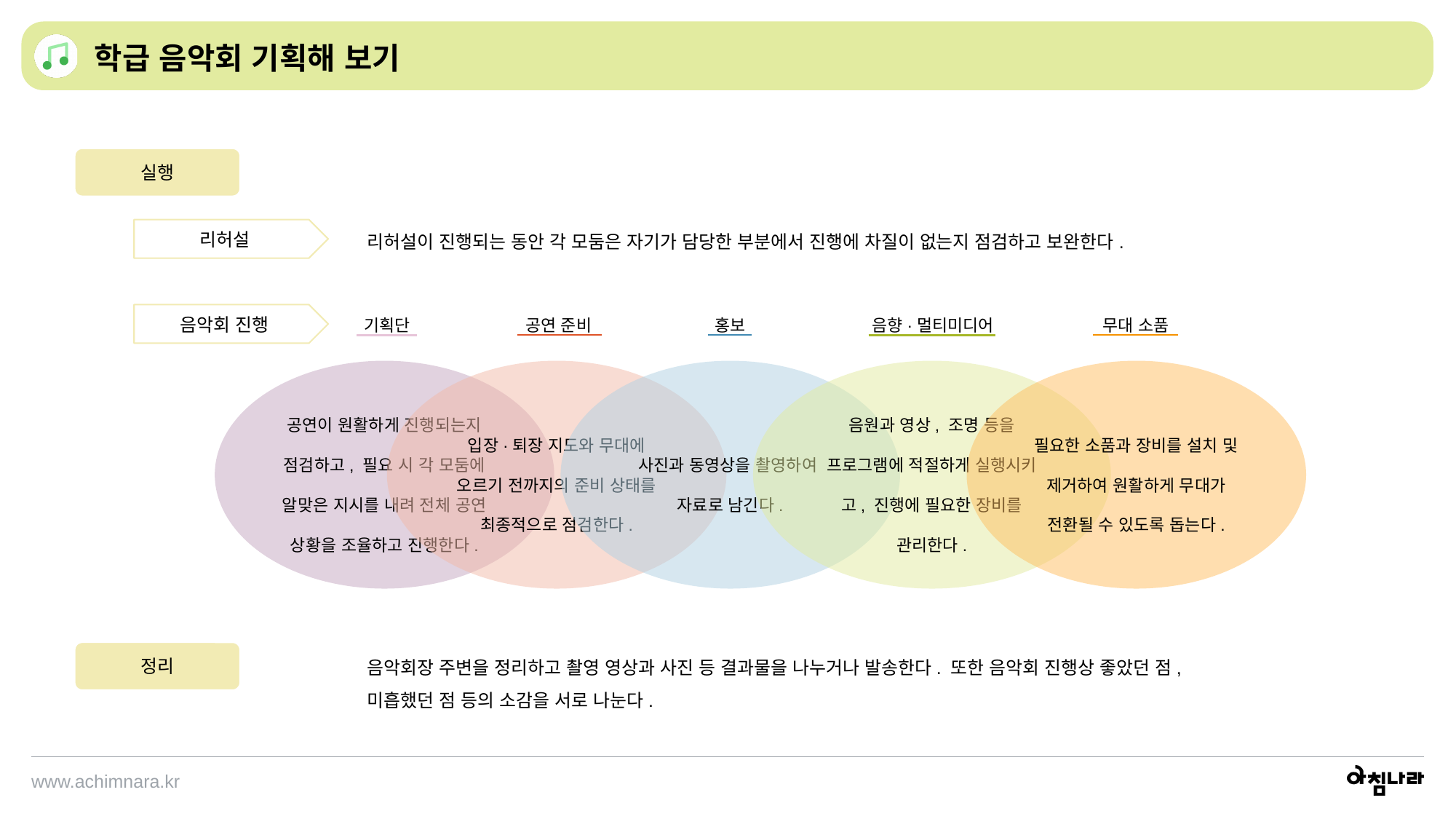

학급 음악회 기획해 보기
실행
리허설이 진행되는 동안 각 모둠은 자기가 담당한 부분에서 진행에 차질이 없는지 점검하고 보완한다.

리허설

음악회 진행
기획단
공연 준비
홍보
음향·멀티미디어
무대 소품
공연이 원활하게 진행되는지 점검하고, 필요 시 각 모둠에 알맞은 지시를 내려 전체 공연 상황을 조율하고 진행한다.
입장·퇴장 지도와 무대에 오르기 전까지의 준비 상태를 최종적으로 점검한다.
사진과 동영상을 촬영하여
자료로 남긴다.
음원과 영상, 조명 등을 프로그램에 적절하게 실행시키고, 진행에 필요한 장비를 관리한다.
필요한 소품과 장비를 설치 및 제거하여 원활하게 무대가 전환될 수 있도록 돕는다.
정리
음악회장 주변을 정리하고 촬영 영상과 사진 등 결과물을 나누거나 발송한다. 또한 음악회 진행상 좋았던 점, 미흡했던 점 등의 소감을 서로 나눈다.